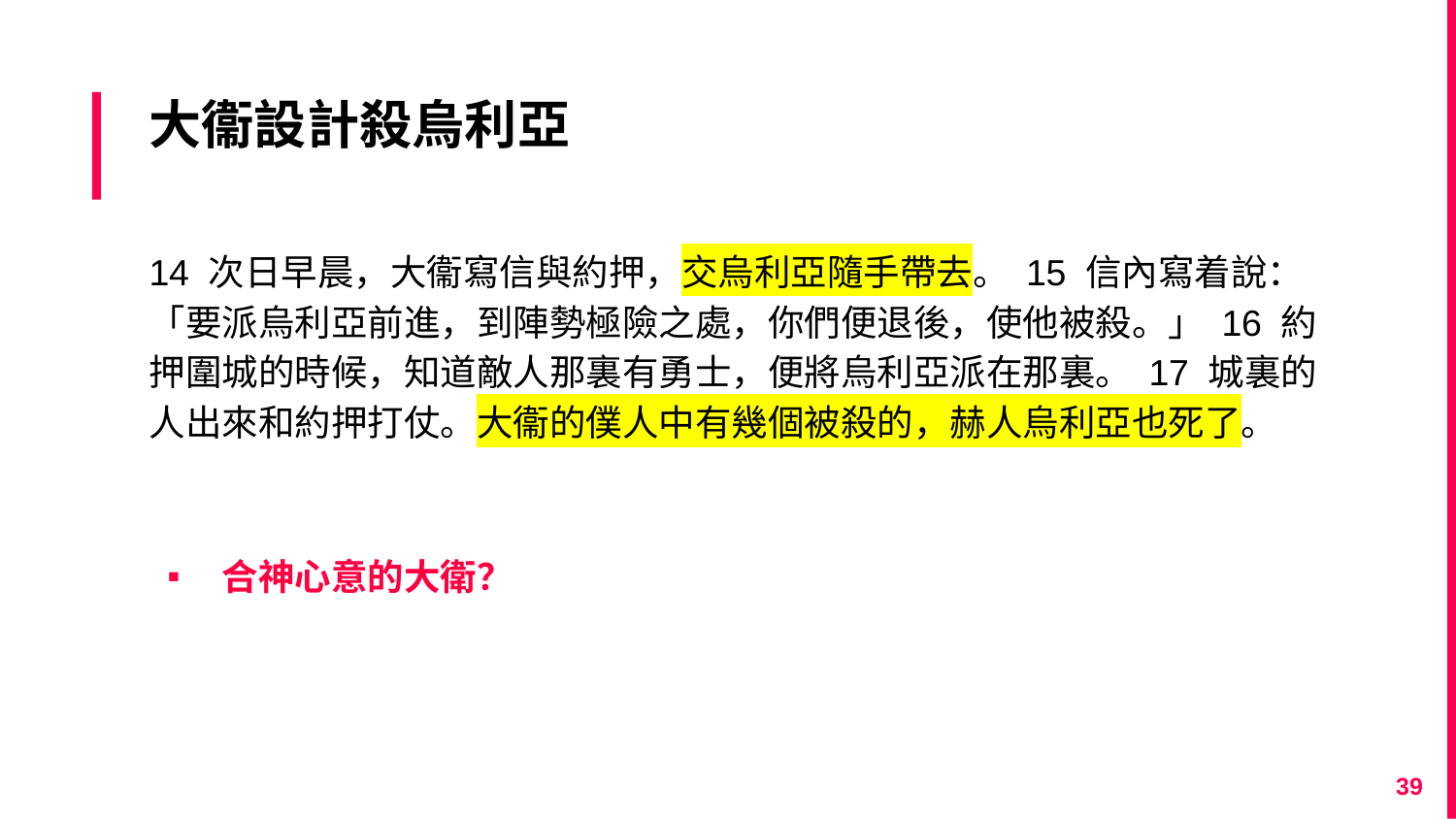

# 大衞設計殺烏利亞
14 次日早晨，大衞寫信與約押，交烏利亞隨手帶去。 15 信內寫着說：「要派烏利亞前進，到陣勢極險之處，你們便退後，使他被殺。」 16 約押圍城的時候，知道敵人那裏有勇士，便將烏利亞派在那裏。 17 城裏的人出來和約押打仗。大衞的僕人中有幾個被殺的，赫人烏利亞也死了。

合神心意的大衛？
39